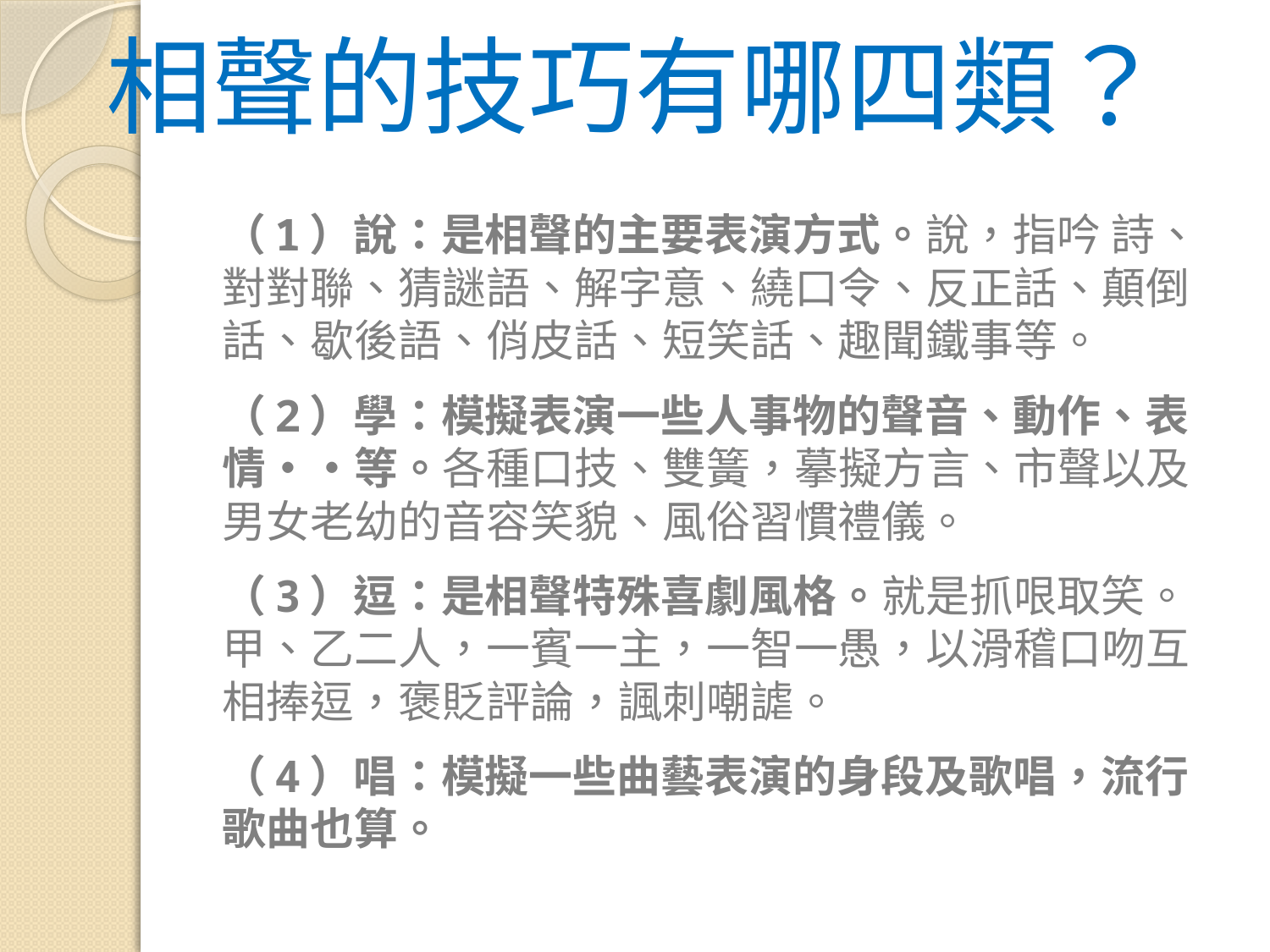

# 相聲的技巧有哪四類？
（1）說：是相聲的主要表演方式。說，指吟 詩、對對聯、猜謎語、解字意、繞口令、反正話、顛倒話、歇後語、俏皮話、短笑話、趣聞鐵事等。
（2）學：模擬表演一些人事物的聲音、動作、表情‧‧等。各種口技、雙簧，摹擬方言、市聲以及男女老幼的音容笑貌、風俗習慣禮儀。
（3）逗：是相聲特殊喜劇風格。就是抓哏取笑。甲、乙二人，一賓一主，一智一愚，以滑稽口吻互相捧逗，褒貶評論，諷刺嘲謔。
（4）唱：模擬一些曲藝表演的身段及歌唱，流行歌曲也算。